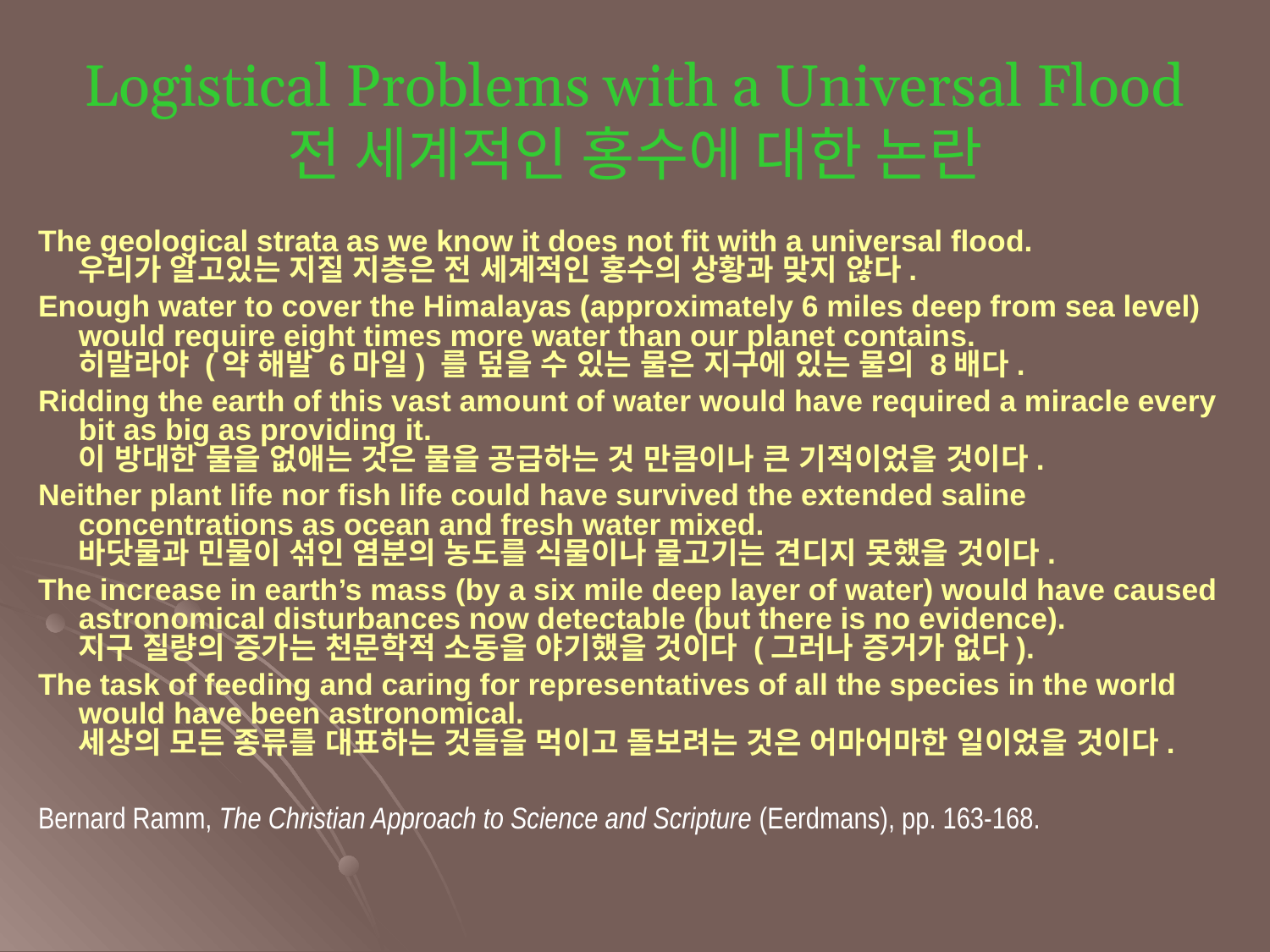

Logistical Problems with a Universal Flood
전 세계적인 홍수에 대한 논란
The geological strata as we know it does not fit with a universal flood.
우리가 알고있는 지질 지층은 전 세계적인 홍수의 상황과 맞지 않다.
Enough water to cover the Himalayas (approximately 6 miles deep from sea level) would require eight times more water than our planet contains.
히말라야 (약 해발 6마일) 를 덮을 수 있는 물은 지구에 있는 물의 8배다.
Ridding the earth of this vast amount of water would have required a miracle every bit as big as providing it.
이 방대한 물을 없애는 것은 물을 공급하는 것 만큼이나 큰 기적이었을 것이다.
Neither plant life nor fish life could have survived the extended saline concentrations as ocean and fresh water mixed.
바닷물과 민물이 섞인 염분의 농도를 식물이나 물고기는 견디지 못했을 것이다.
The increase in earth’s mass (by a six mile deep layer of water) would have caused astronomical disturbances now detectable (but there is no evidence).
지구 질량의 증가는 천문학적 소동을 야기했을 것이다 (그러나 증거가 없다).
The task of feeding and caring for representatives of all the species in the world would have been astronomical.
세상의 모든 종류를 대표하는 것들을 먹이고 돌보려는 것은 어마어마한 일이었을 것이다.

Bernard Ramm, The Christian Approach to Science and Scripture (Eerdmans), pp. 163-168.